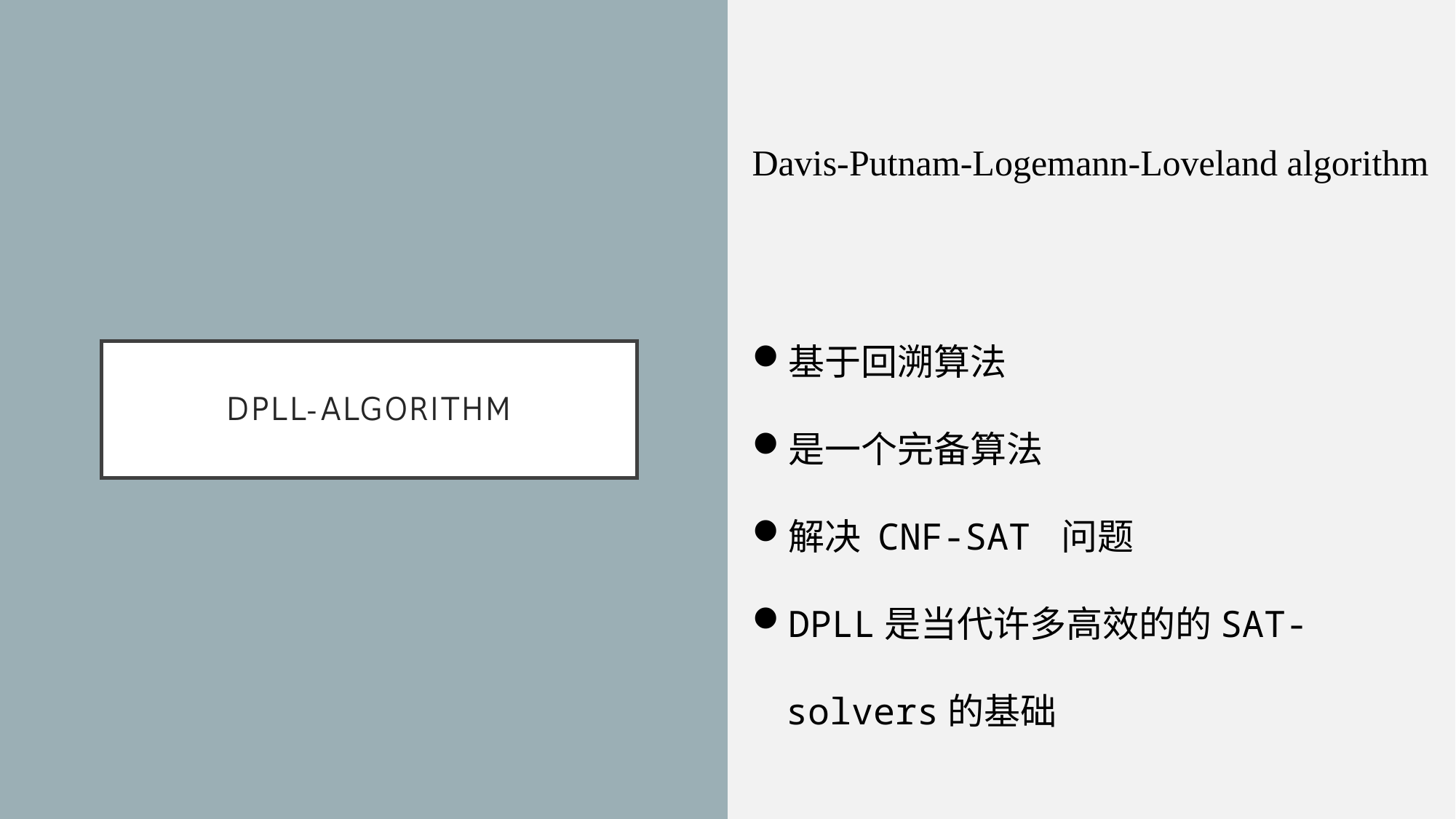

Davis-Putnam-Logemann-Loveland algorithm
基于回溯算法
是一个完备算法
解决 CNF-SAT 问题
DPLL是当代许多高效的的SAT-solvers的基础
# DPLL-Algorithm